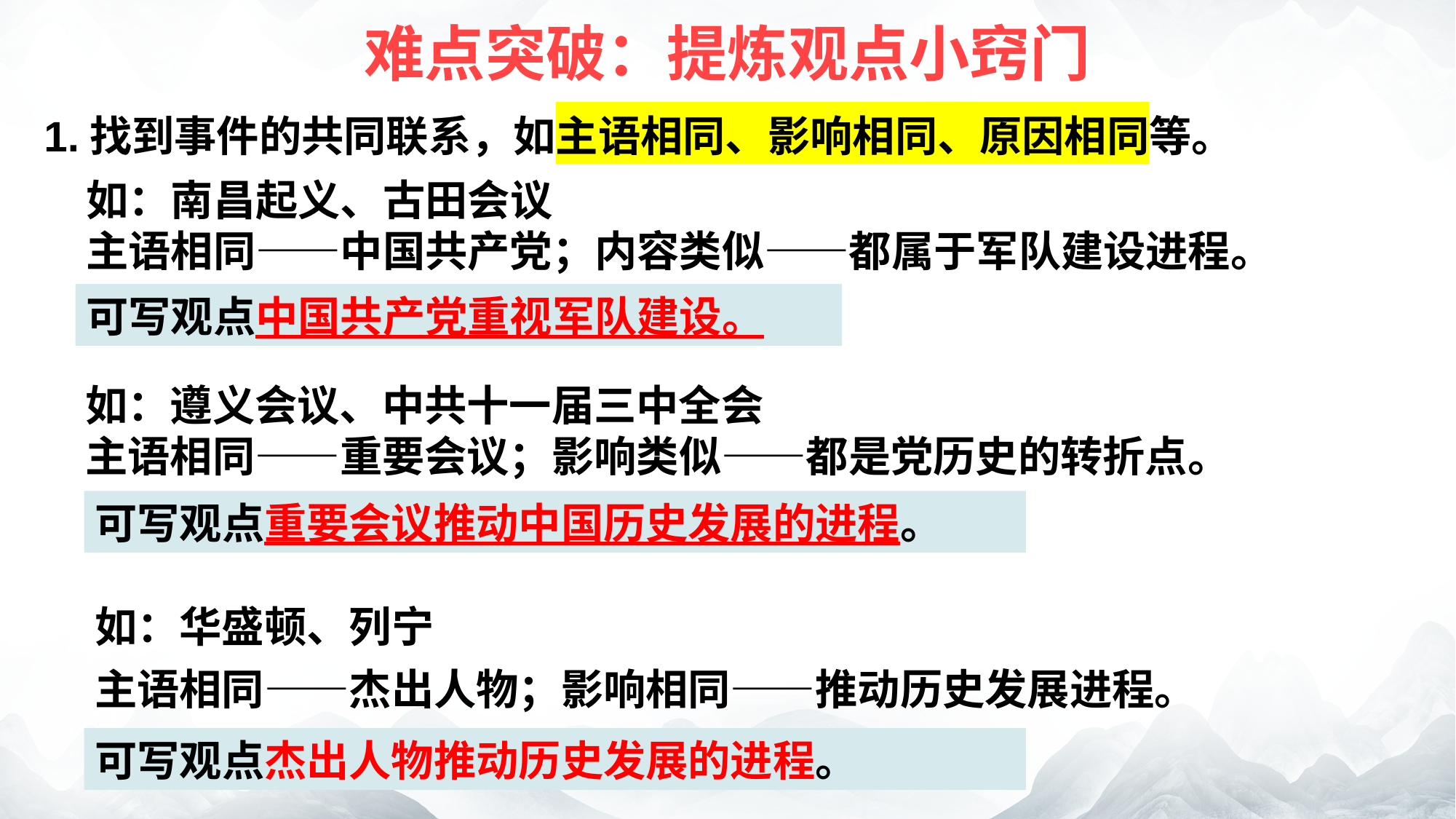

难点突破：提炼观点小窍门
1.找到事件的共同联系，如主语相同、影响相同、原因相同等。
如：南昌起义、古田会议
主语相同——中国共产党；内容类似——都属于军队建设进程。

可写观点中国共产党重视军队建设。
如：遵义会议、中共十一届三中全会
主语相同——重要会议；影响类似——都是党历史的转折点。

可写观点重要会议推动中国历史发展的进程。
如：华盛顿、列宁
主语相同——杰出人物；影响相同——推动历史发展进程。
可写观点杰出人物推动历史发展的进程。